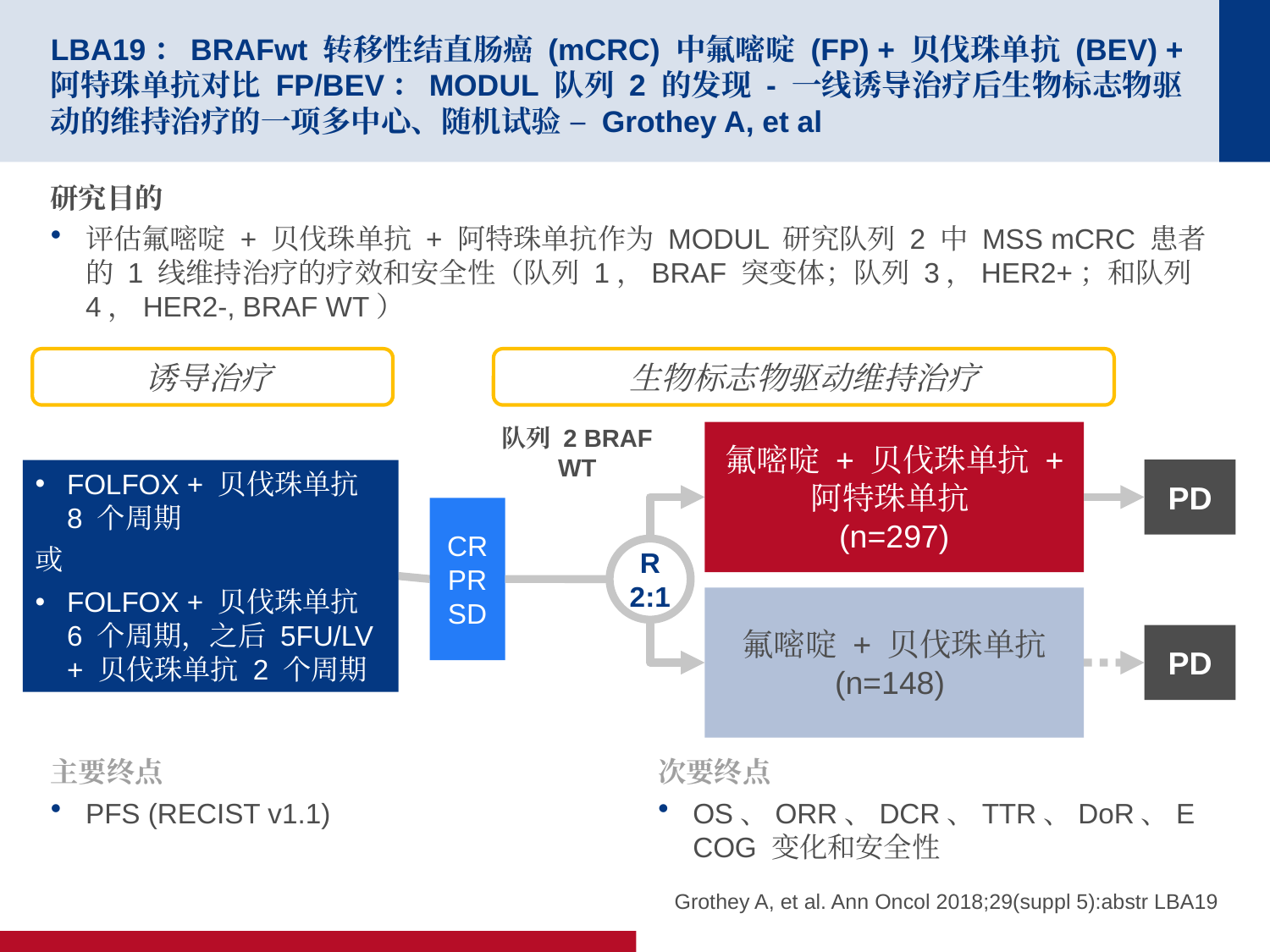

# LBA19：BRAFwt 转移性结直肠癌 (mCRC) 中氟嘧啶 (FP) + 贝伐珠单抗 (BEV) + 阿特珠单抗对比 FP/BEV：MODUL 队列 2 的发现 - 一线诱导治疗后生物标志物驱动的维持治疗的一项多中心、随机试验 – Grothey A, et al
研究目的
评估氟嘧啶 + 贝伐珠单抗 + 阿特珠单抗作为 MODUL 研究队列 2 中 MSS mCRC 患者的 1 线维持治疗的疗效和安全性（队列 1，BRAF 突变体；队列 3，HER2+；和队列 4，HER2-, BRAF WT）
诱导治疗
生物标志物驱动维持治疗
队列 2 BRAF WT
氟嘧啶 + 贝伐珠单抗 + 阿特珠单抗
(n=297)
PD
FOLFOX + 贝伐珠单抗 8 个周期
或
FOLFOX + 贝伐珠单抗 6 个周期，之后 5FU/LV + 贝伐珠单抗 2 个周期
CR
PR
SD
R
2:1
氟嘧啶 + 贝伐珠单抗 (n=148)
PD
主要终点
PFS (RECIST v1.1)
次要终点
OS、ORR、DCR、TTR、DoR、ECOG 变化和安全性
Grothey A, et al. Ann Oncol 2018;29(suppl 5):abstr LBA19